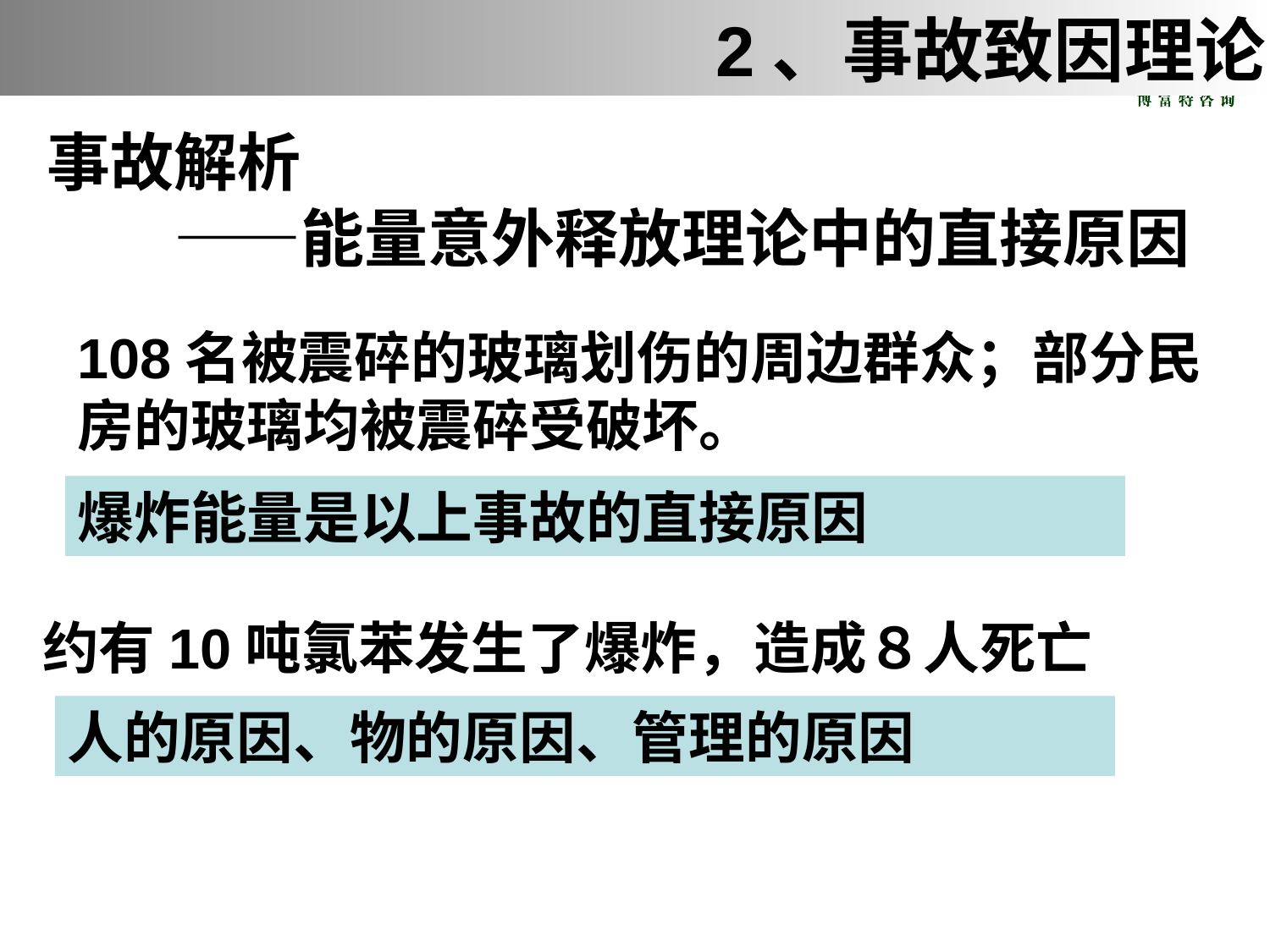

2、事故致因理论
事故解析
　　——能量意外释放理论中的直接原因
108名被震碎的玻璃划伤的周边群众；部分民房的玻璃均被震碎受破坏。
爆炸能量是以上事故的直接原因
约有10吨氯苯发生了爆炸，造成８人死亡
人的原因、物的原因、管理的原因